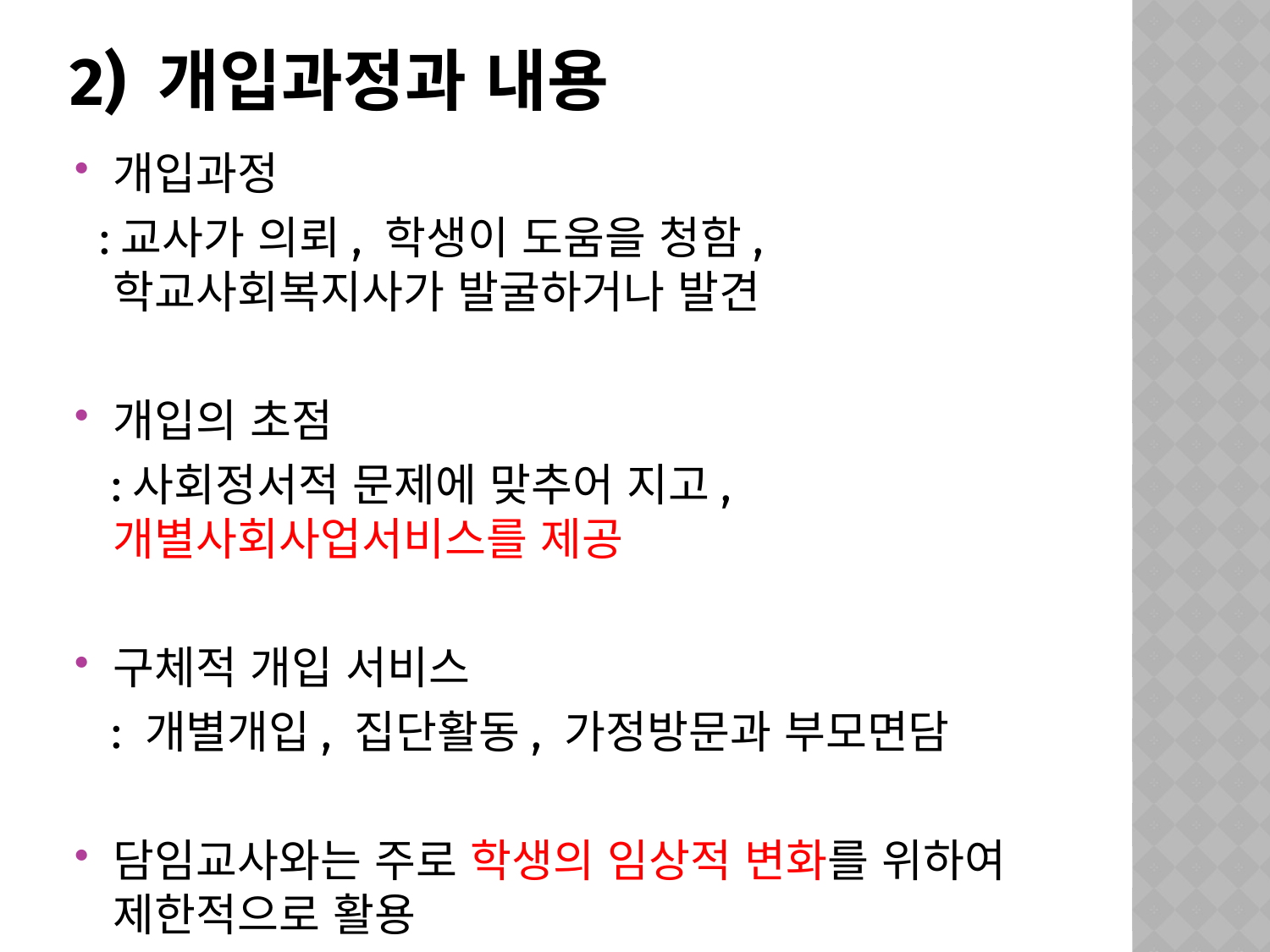

# 2) 개입과정과 내용
개입과정
  :교사가 의뢰, 학생이 도움을 청함, 학교사회복지사가 발굴하거나 발견

개입의 초점
   :사회정서적 문제에 맞추어 지고, 개별사회사업서비스를 제공

구체적 개입 서비스
   : 개별개입, 집단활동, 가정방문과 부모면담

담임교사와는 주로 학생의 임상적 변화를 위하여 제한적으로 활용